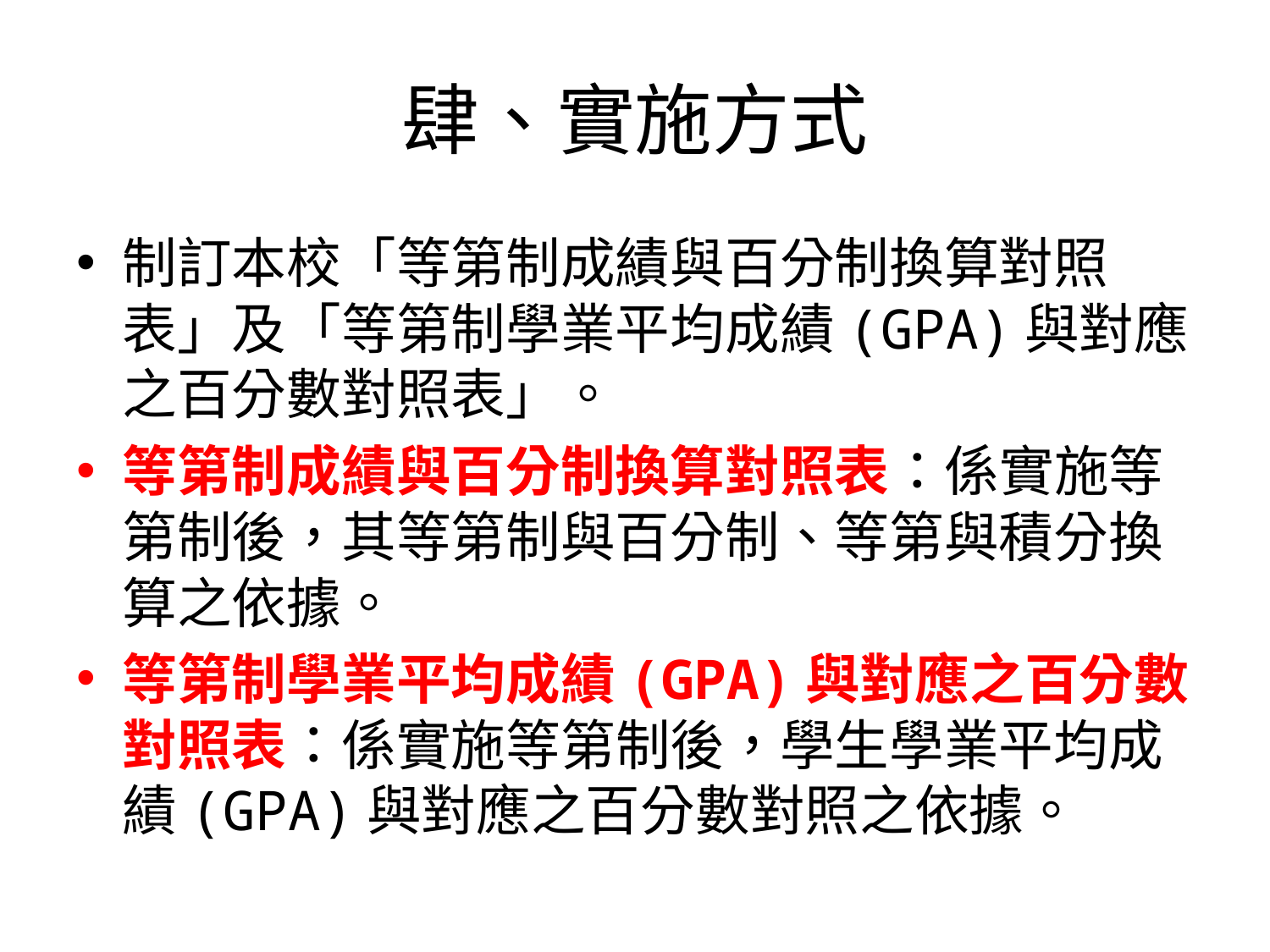

# 肆、實施方式
制訂本校「等第制成績與百分制換算對照表」及「等第制學業平均成績(GPA)與對應之百分數對照表」。
等第制成績與百分制換算對照表：係實施等第制後，其等第制與百分制、等第與積分換算之依據。
等第制學業平均成績(GPA)與對應之百分數對照表：係實施等第制後，學生學業平均成績(GPA)與對應之百分數對照之依據。